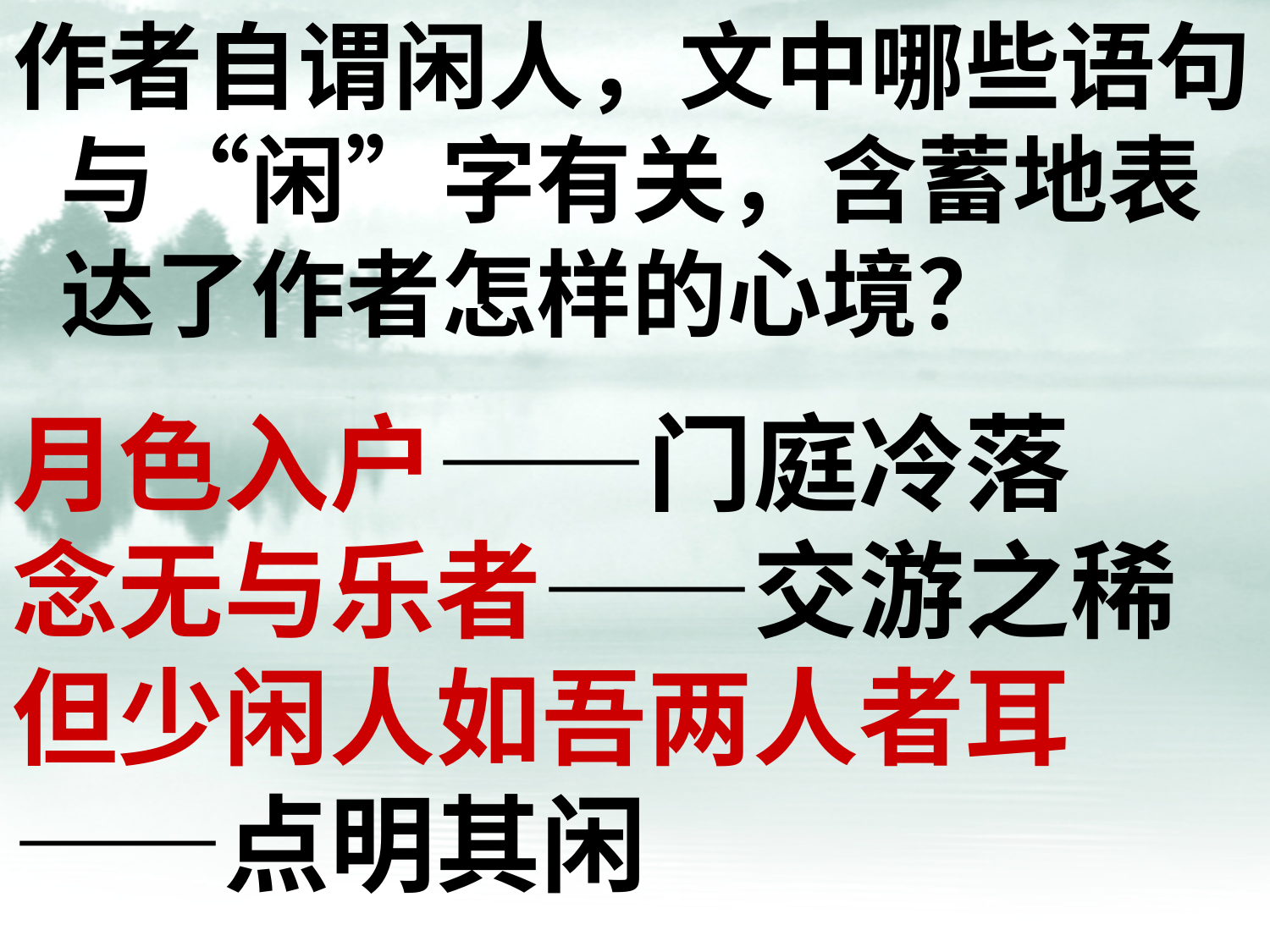

作者自谓闲人，文中哪些语句与“闲”字有关，含蓄地表达了作者怎样的心境？
月色入户——门庭冷落
念无与乐者——交游之稀
但少闲人如吾两人者耳——点明其闲